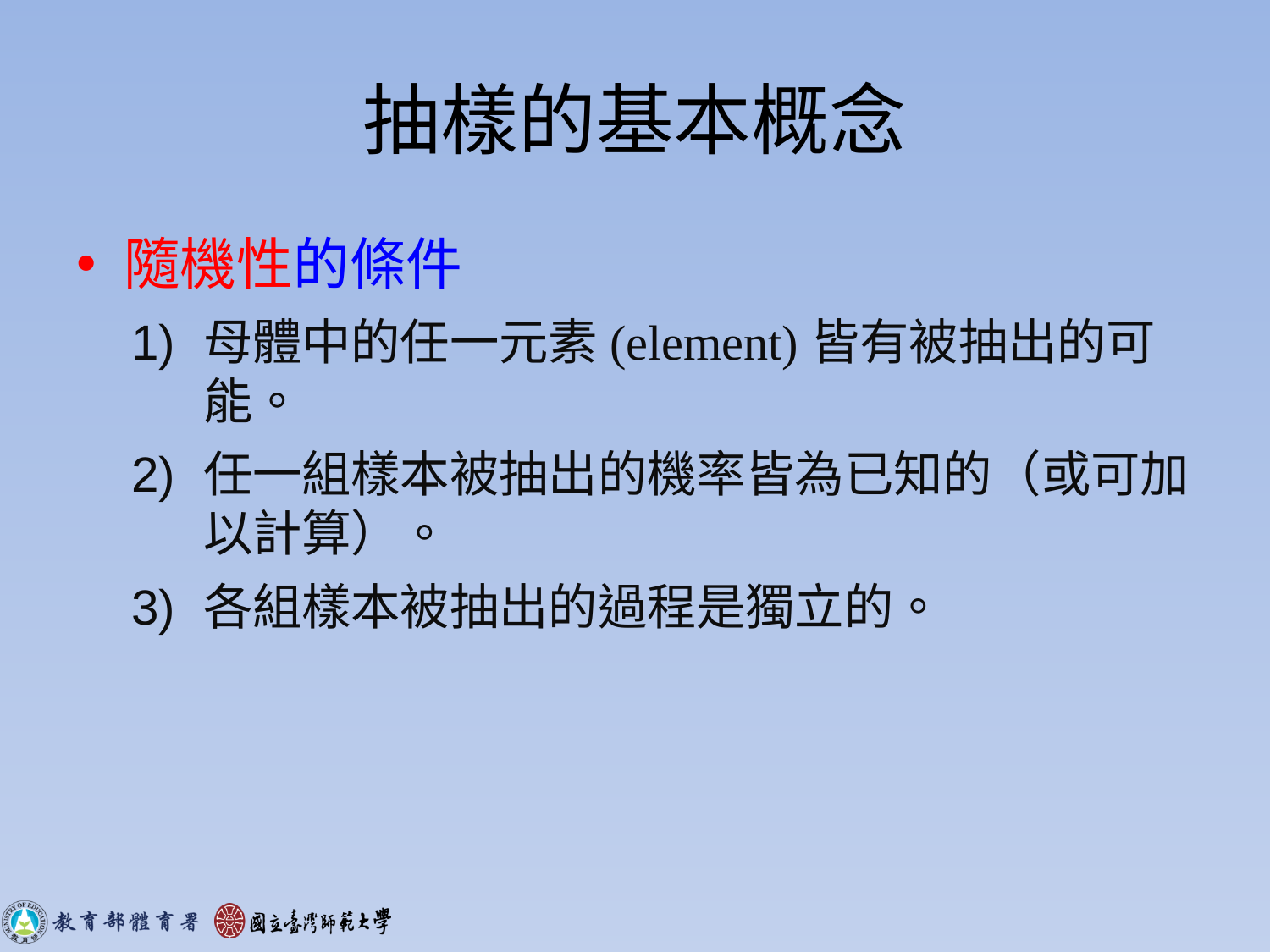

# 抽樣的基本概念
隨機性的條件
母體中的任一元素(element)皆有被抽出的可能。
任一組樣本被抽出的機率皆為已知的（或可加以計算）。
各組樣本被抽出的過程是獨立的。